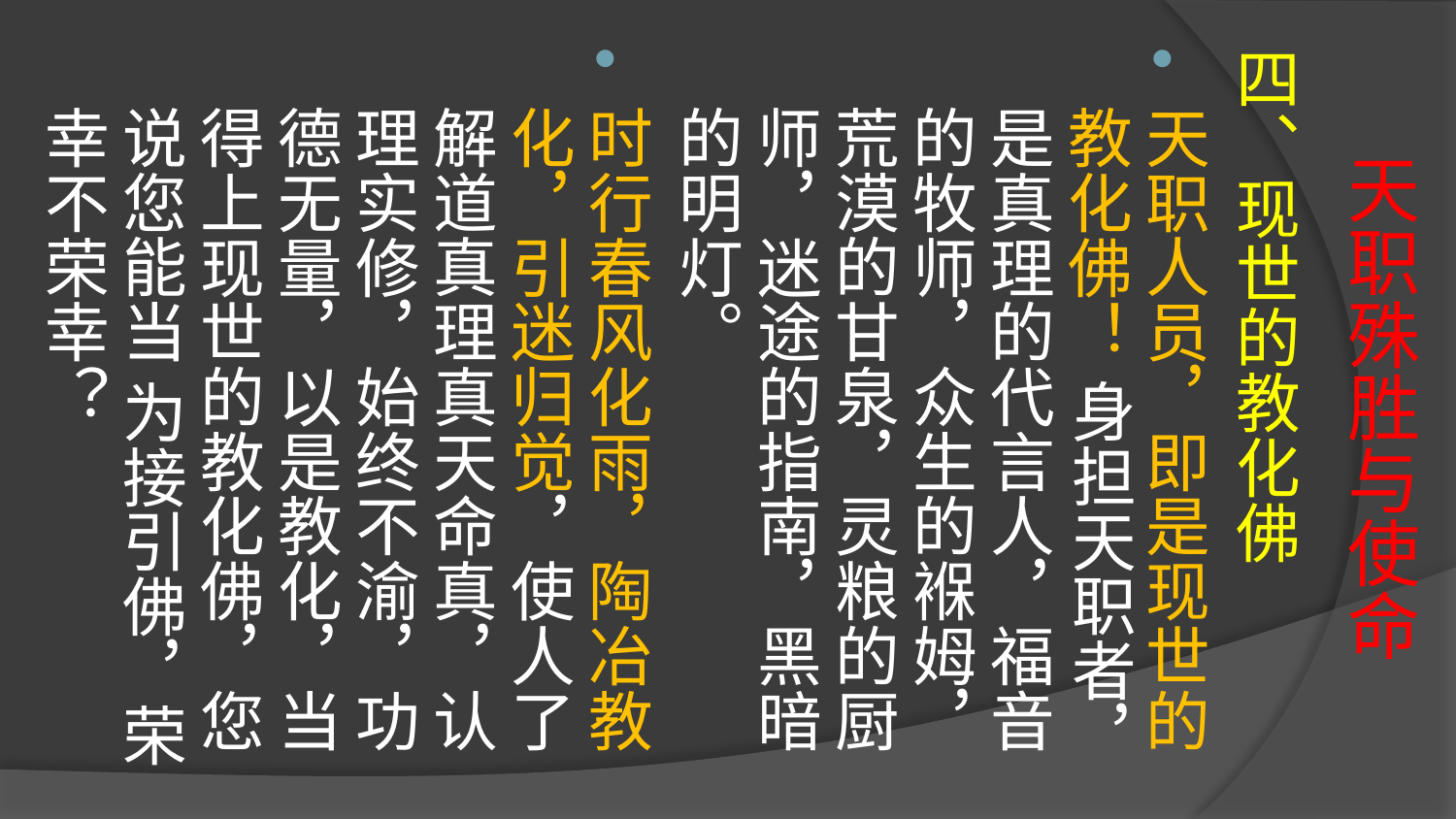

# 天职殊胜与使命
四、现世的教化佛
天职人员，即是现世的教化佛！ 身担天职者，是真理的代言人，福音的牧师，众生的褓姆，荒漠的甘泉，灵粮的厨师，迷途的指南，黑暗的明灯。
时行春风化雨，陶冶教化，引迷归觉，使人了解道真理真天命真，认理实修，始终不渝，功德无量，以是教化，当得上现世的教化佛，您说您能当 为接引佛，荣幸不荣幸？